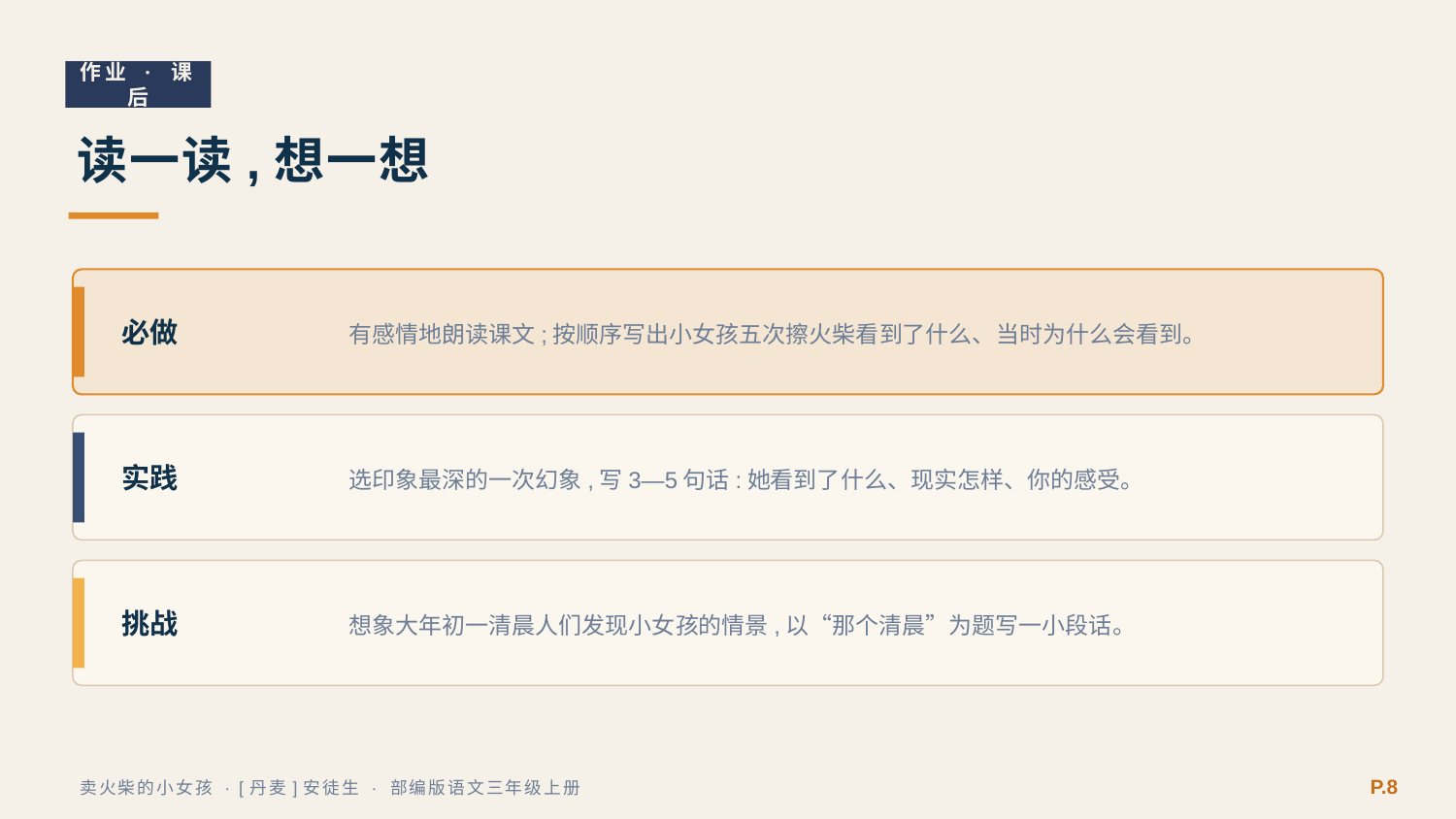

作业 · 课后

读一读,想一想

有感情地朗读课文;按顺序写出小女孩五次擦火柴看到了什么、当时为什么会看到。
必做

选印象最深的一次幻象,写3—5句话:她看到了什么、现实怎样、你的感受。
实践

想象大年初一清晨人们发现小女孩的情景,以“那个清晨”为题写一小段话。
挑战

P.8
卖火柴的小女孩 · [丹麦]安徒生 · 部编版语文三年级上册